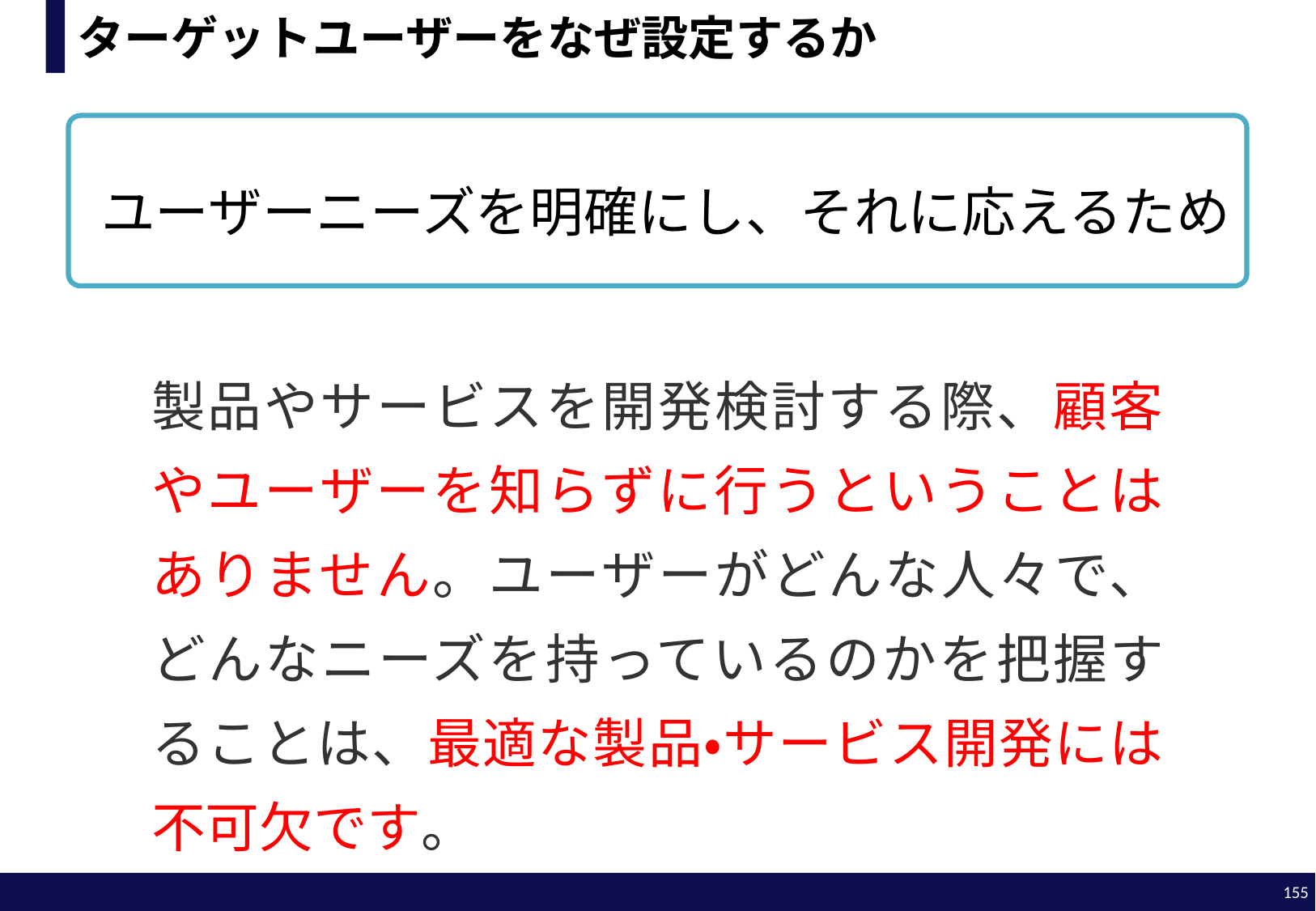

# ターゲットユーザーをなぜ設定するか
ユーザーニーズを明確にし、それに応えるため
製品やサービスを開発検討する際、顧客やユーザーを知らずに行うということはありません。ユーザーがどんな人々で、どんなニーズを持っているのかを把握することは、最適な製品・サービス開発には不可欠です。